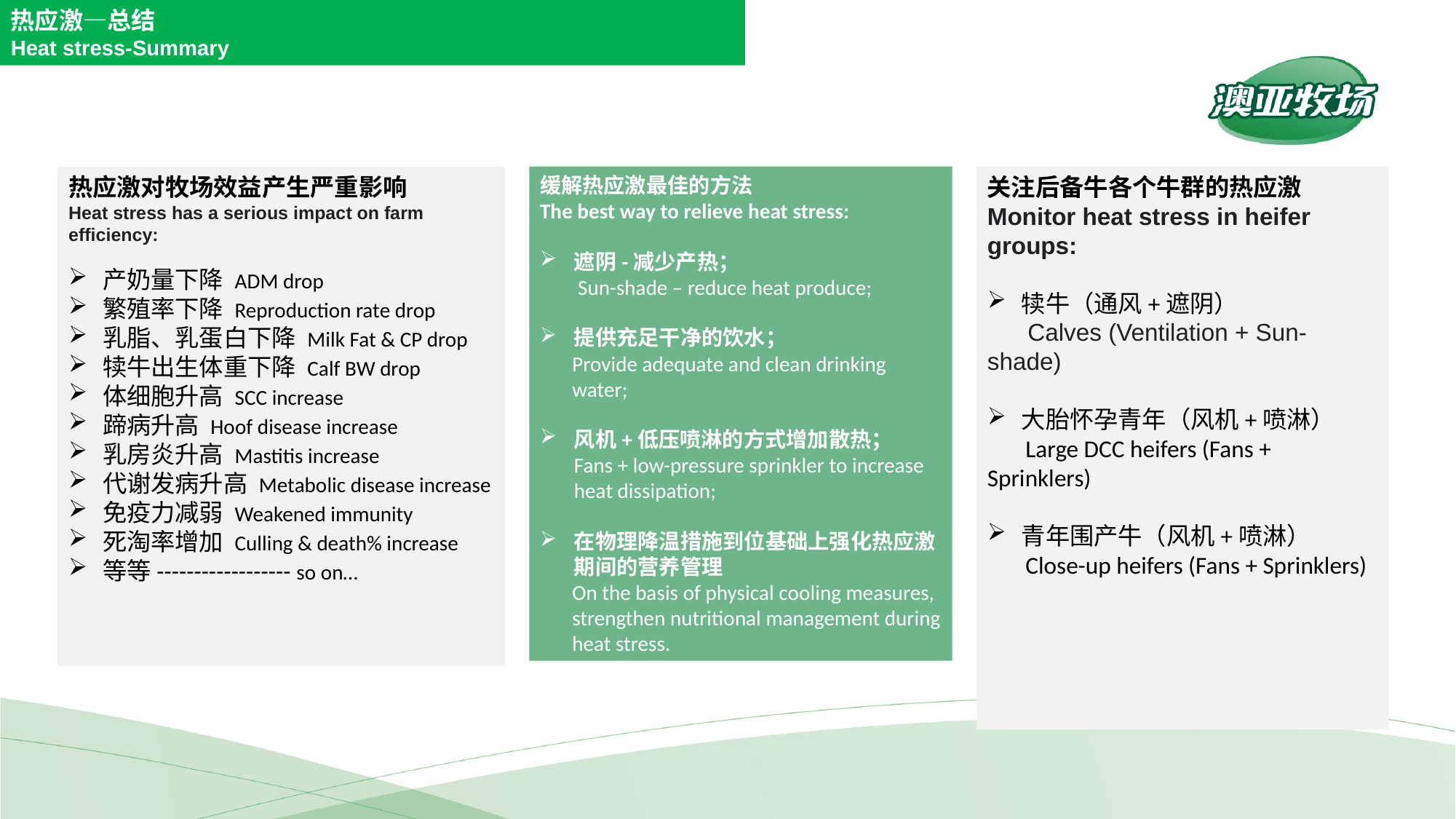

热应激—总结
Heat stress-Summary
热应激对牧场效益产生严重影响
Heat stress has a serious impact on farm efficiency:

产奶量下降 ADM drop
繁殖率下降 Reproduction rate drop
乳脂、乳蛋白下降 Milk Fat & CP drop
犊牛出生体重下降 Calf BW drop
体细胞升高 SCC increase
蹄病升高 Hoof disease increase
乳房炎升高 Mastitis increase
代谢发病升高 Metabolic disease increase
免疫力减弱 Weakened immunity
死淘率增加 Culling & death% increase
等等------------------ so on…

缓解热应激最佳的方法
The best way to relieve heat stress:

遮阴-减少产热；
        Sun-shade – reduce heat produce;

提供充足干净的饮水；
Provide adequate and clean drinking water;

风机+低压喷淋的方式增加散热；
Fans + low-pressure sprinkler to increase heat dissipation;

在物理降温措施到位基础上强化热应激期间的营养管理
On the basis of physical cooling measures, strengthen nutritional management during heat stress.
关注后备牛各个牛群的热应激
Monitor heat stress in heifer groups:

犊牛（通风+遮阴）
      Calves (Ventilation + Sun-shade)

大胎怀孕青年（风机+喷淋）
       Large DCC heifers (Fans + Sprinklers)

青年围产牛（风机+喷淋）
       Close-up heifers (Fans + Sprinklers)